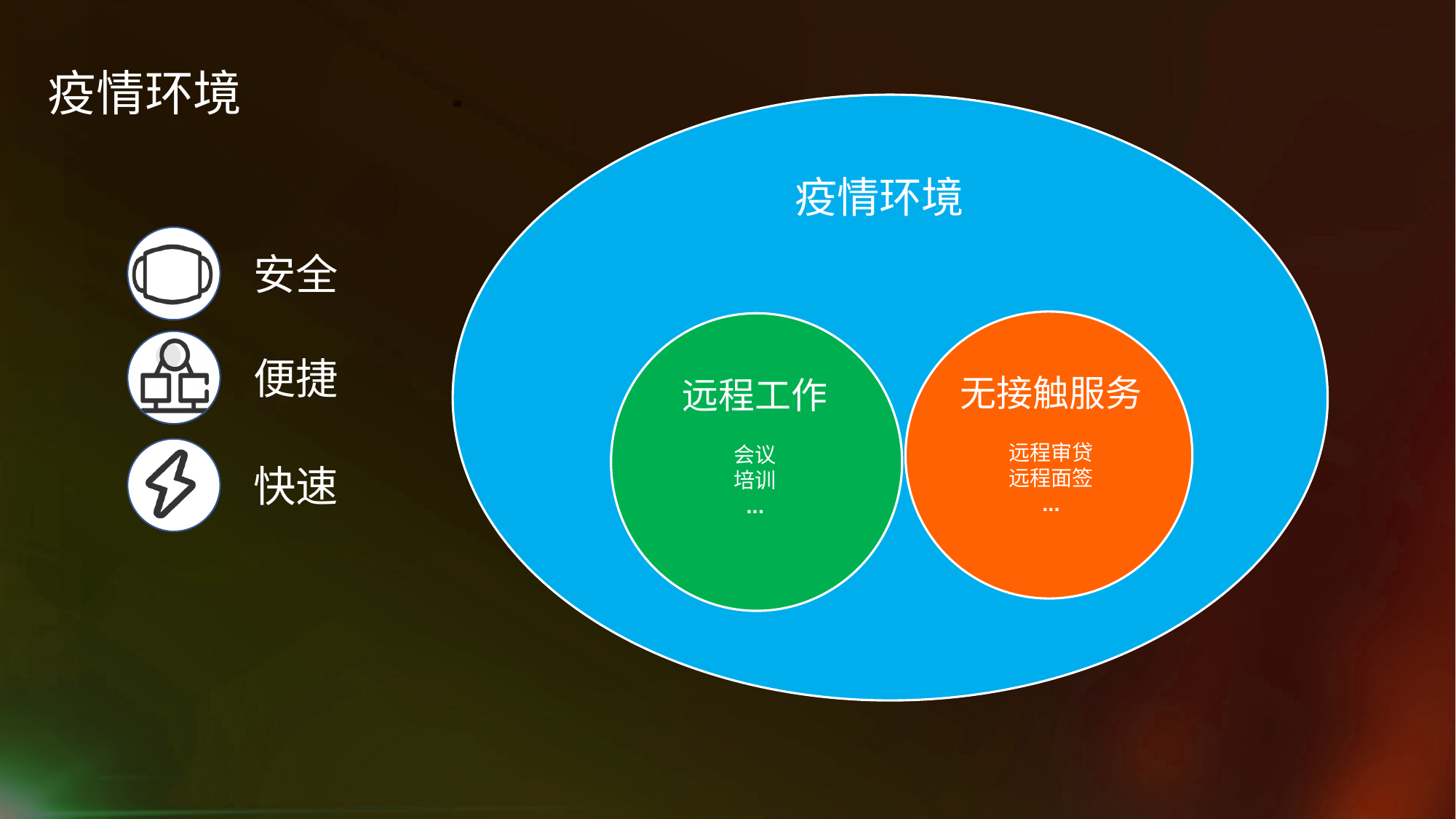

疫情环境

疫情环境

安全

无接触服务

远程审贷
远程面签
...

远程工作

会议
培训
...

便捷

快速